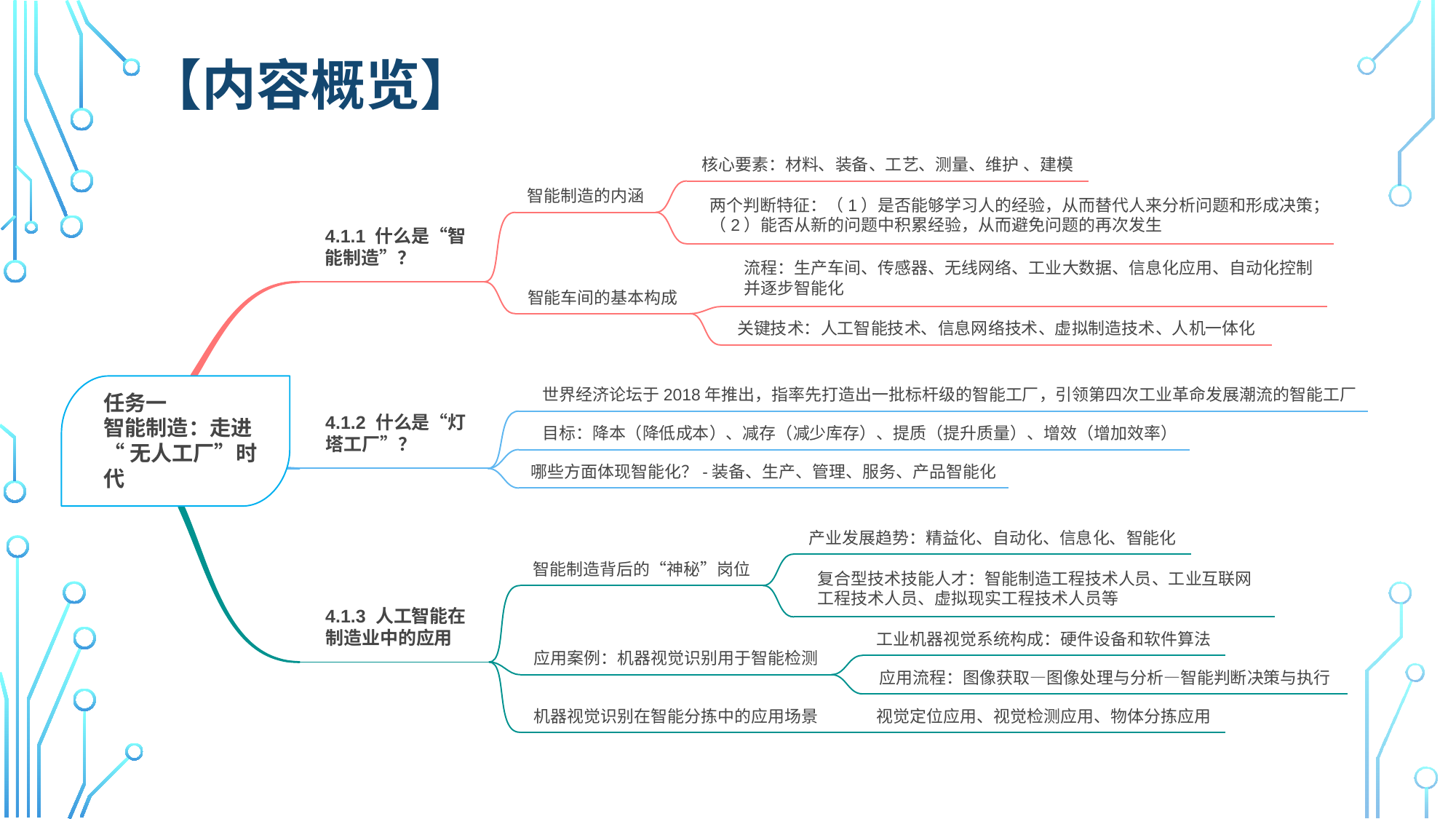

# 【内容概览】
核心要素：材料、装备、工艺、测量、维护 、建模
智能制造的内涵
两个判断特征：（1）是否能够学习人的经验，从而替代人来分析问题和形成决策；
（2）能否从新的问题中积累经验，从而避免问题的再次发生

4.1.1 什么是“智能制造”？

流程：生产车间、传感器、无线网络、工业大数据、信息化应用、自动化控制并逐步智能化
智能车间的基本构成

关键技术：人工智能技术、信息网络技术、虚拟制造技术、人机一体化

任务一
智能制造：走进
“无人工厂”时代
世界经济论坛于2018年推出，指率先打造出一批标杆级的智能工厂，引领第四次工业革命发展潮流的智能工厂
4.1.2 什么是“灯塔工厂”？
目标：降本（降低成本）、减存（减少库存）、提质（提升质量）、增效（增加效率）

哪些方面体现智能化？-装备、生产、管理、服务、产品智能化

产业发展趋势：精益化、自动化、信息化、智能化

智能制造背后的“神秘”岗位
复合型技术技能人才：智能制造工程技术人员、工业互联网工程技术人员、虚拟现实工程技术人员等

4.1.3 人工智能在制造业中的应用

工业机器视觉系统构成：硬件设备和软件算法
应用案例：机器视觉识别用于智能检测
应用流程：图像获取—图像处理与分析—智能判断决策与执行

机器视觉识别在智能分拣中的应用场景
视觉定位应用、视觉检测应用、物体分拣应用